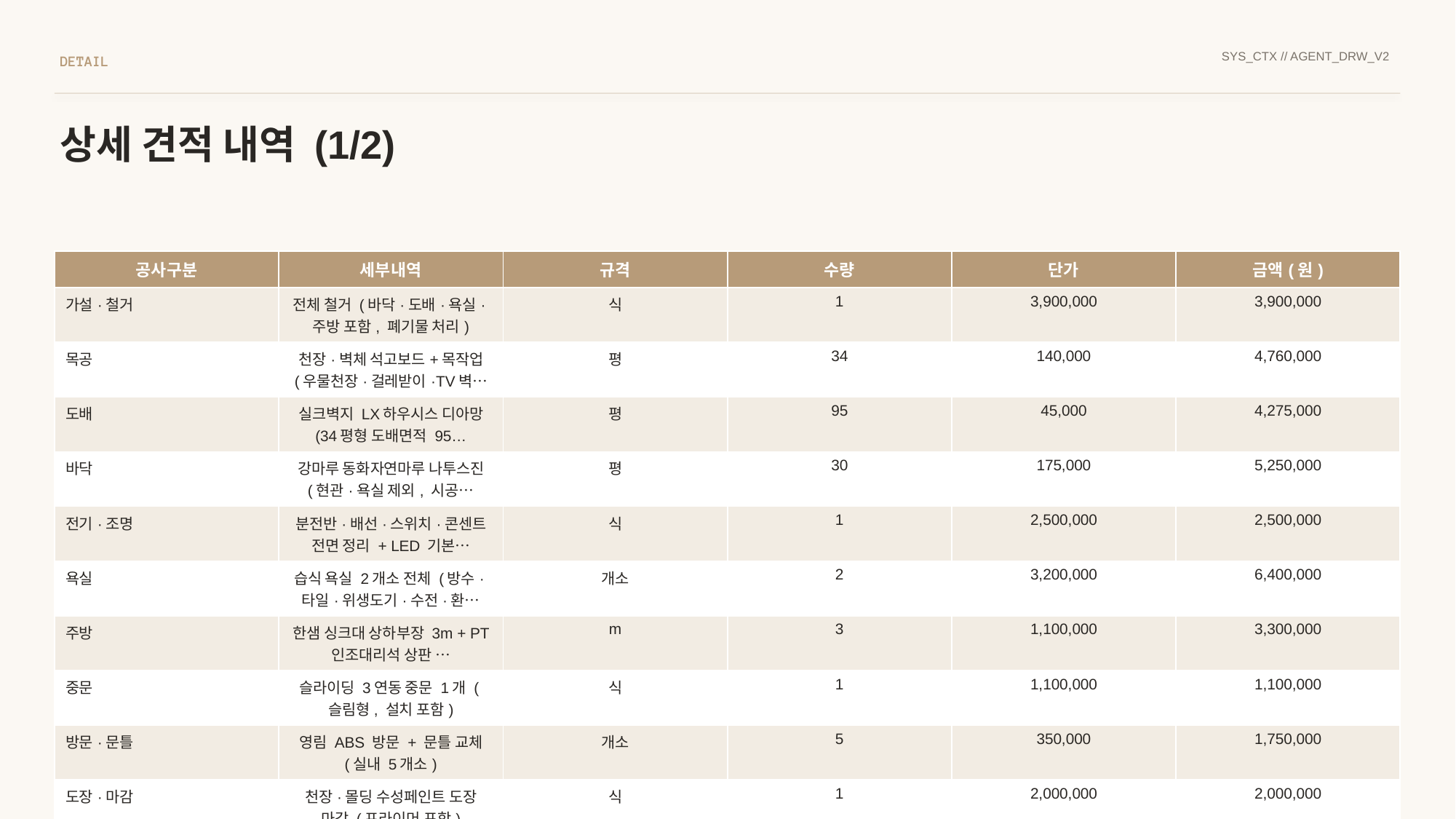

SYS_CTX // AGENT_DRW_V2
DETAIL

상세 견적 내역 (1/2)
| 공사구분 | 세부내역 | 규격 | 수량 | 단가 | 금액(원) |
| --- | --- | --- | --- | --- | --- |
| 가설·철거 | 전체 철거 (바닥·도배·욕실·주방 포함, 폐기물 처리) | 식 | 1 | 3,900,000 | 3,900,000 |
| 목공 | 천장·벽체 석고보드+목작업 (우물천장·걸레받이·TV벽… | 평 | 34 | 140,000 | 4,760,000 |
| 도배 | 실크벽지 LX하우시스 디아망 (34평형 도배면적 95… | 평 | 95 | 45,000 | 4,275,000 |
| 바닥 | 강마루 동화자연마루 나투스진 (현관·욕실 제외, 시공… | 평 | 30 | 175,000 | 5,250,000 |
| 전기·조명 | 분전반·배선·스위치·콘센트 전면 정리 + LED 기본… | 식 | 1 | 2,500,000 | 2,500,000 |
| 욕실 | 습식 욕실 2개소 전체 (방수·타일·위생도기·수전·환… | 개소 | 2 | 3,200,000 | 6,400,000 |
| 주방 | 한샘 싱크대 상하부장 3m + PT 인조대리석 상판 … | m | 3 | 1,100,000 | 3,300,000 |
| 중문 | 슬라이딩 3연동 중문 1개 (슬림형, 설치 포함) | 식 | 1 | 1,100,000 | 1,100,000 |
| 방문·문틀 | 영림 ABS 방문 + 문틀 교체 (실내 5개소) | 개소 | 5 | 350,000 | 1,750,000 |
| 도장·마감 | 천장·몰딩 수성페인트 도장 마감 (프라이머 포함) | 식 | 1 | 2,000,000 | 2,000,000 |
| 잡공사·청소 | 마감 코킹·실리콘 처리 + 준공 청소 | 식 | 1 | 800,000 | 800,000 |
|  | 소계 (공급가액) |  |  |  | 36,035,000 |
|  | 기업이윤·공과잡비(15%) |  |  |  | 5,405,250 |